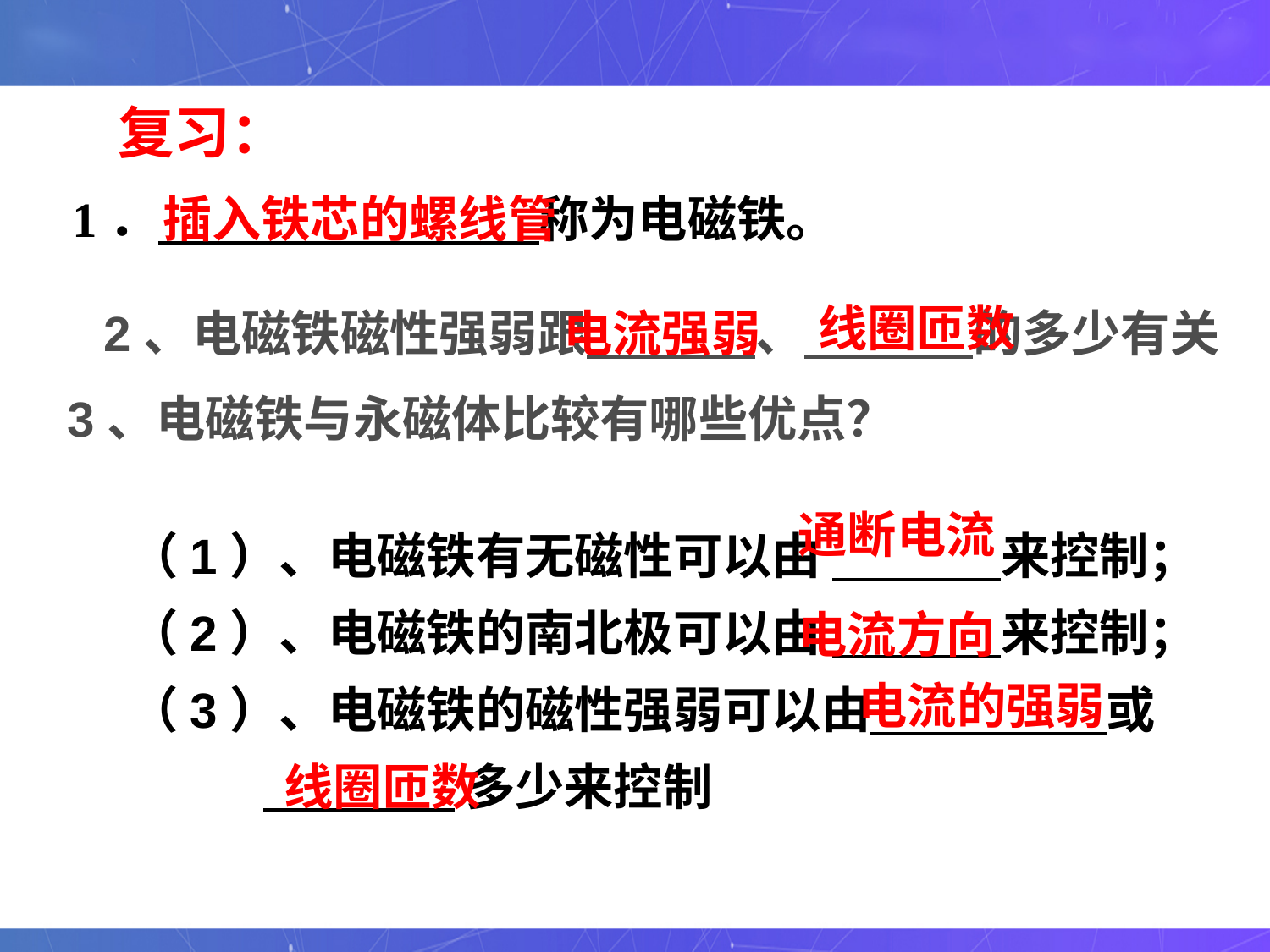

复习：
1．                                  称为电磁铁。
插入铁芯的螺线管
线圈匝数
2、电磁铁磁性强弱跟               、               的多少有关
电流强弱
3、电磁铁与永磁体比较有哪些优点？
通断电流
（1）、电磁铁有无磁性可以由                来控制；
（2）、电磁铁的南北极可以由                来控制；
（3）、电磁铁的磁性强弱可以由                     或
                             多少来控制
电流方向
电流的强弱
线圈匝数